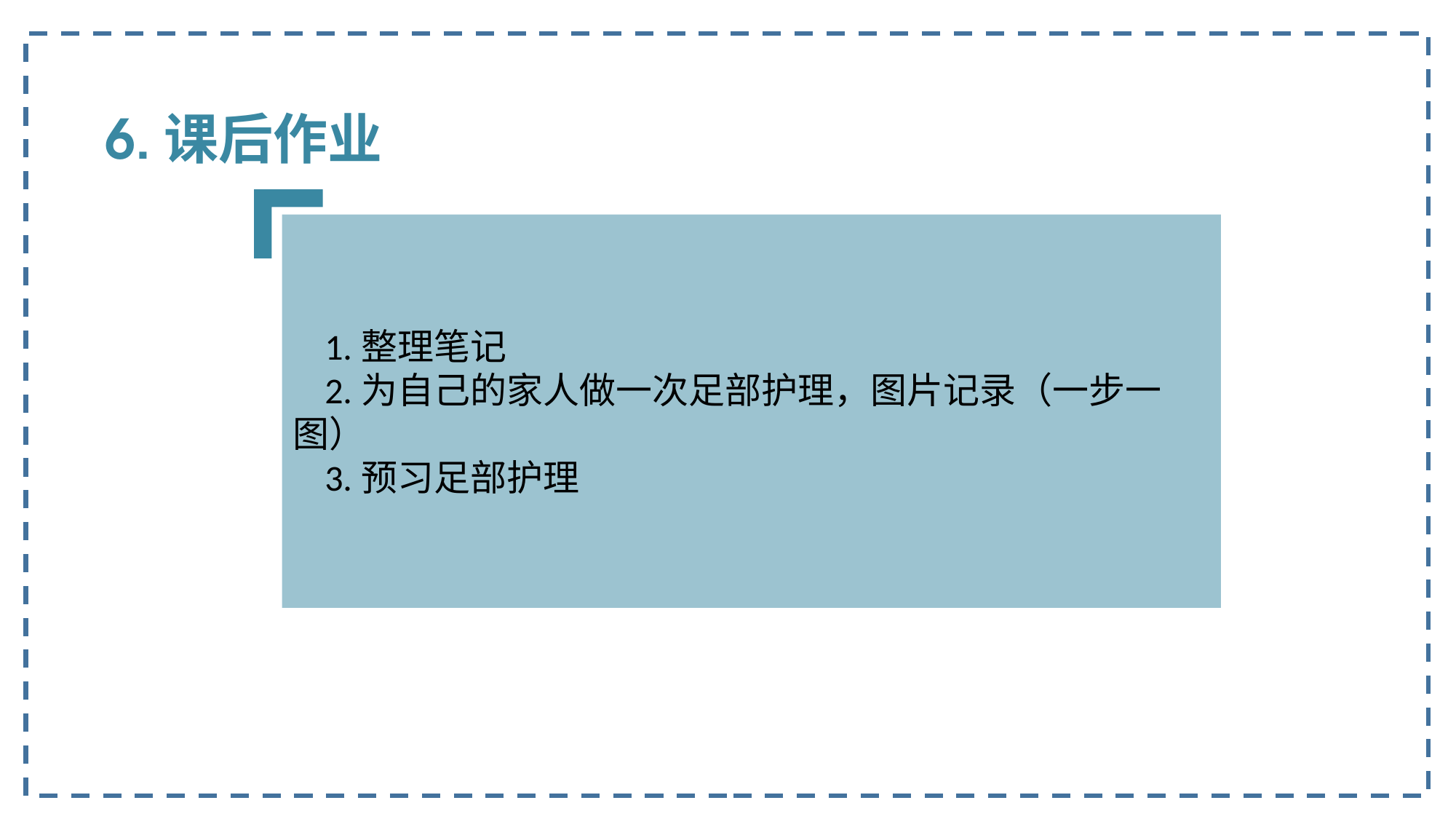

6.课后作业

1.整理笔记
2.为自己的家人做一次足部护理，图片记录（一步一图）
3.预习足部护理